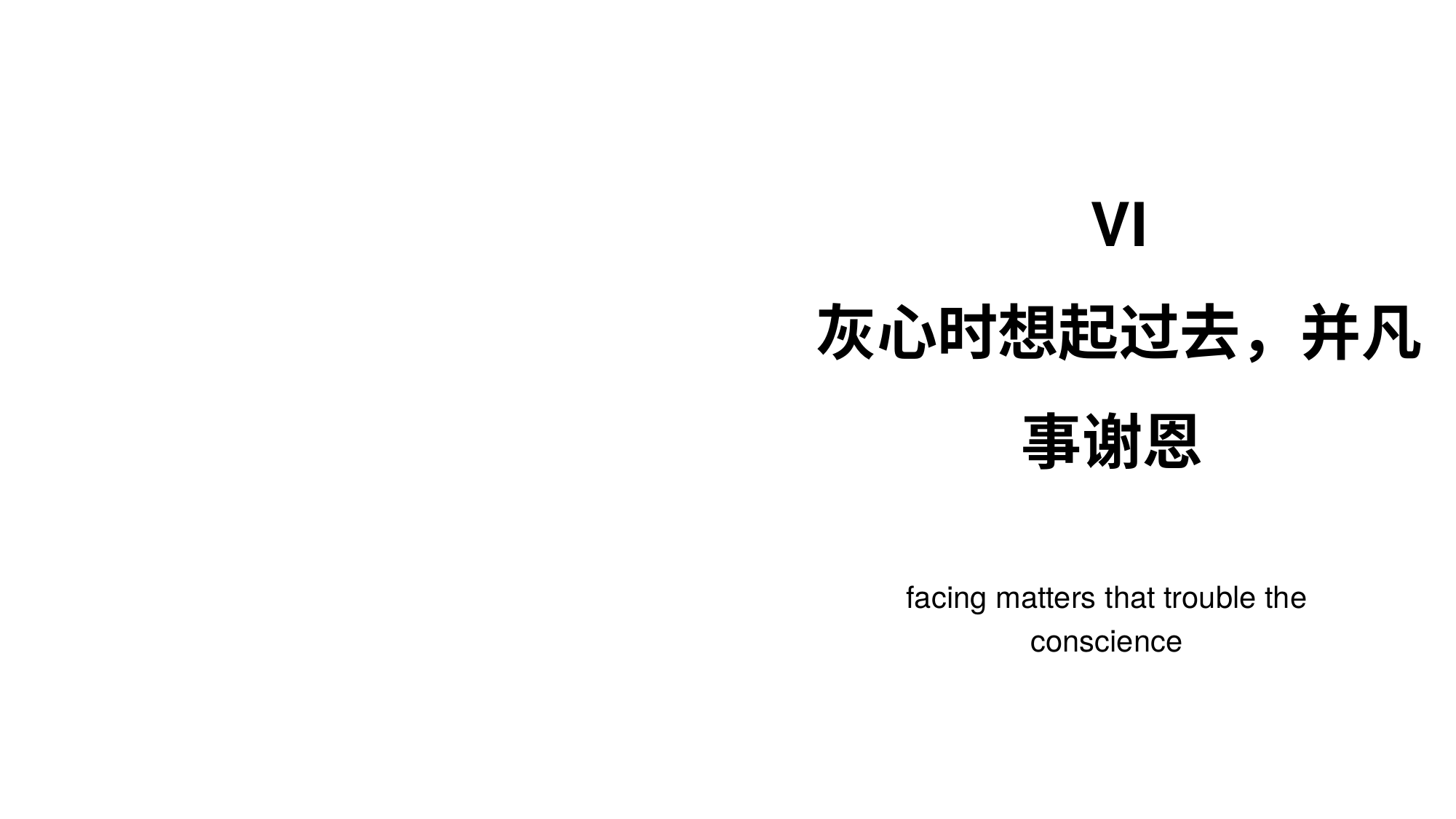

# VI 灰心时想起过去，并凡事谢恩
facing matters that trouble the conscience